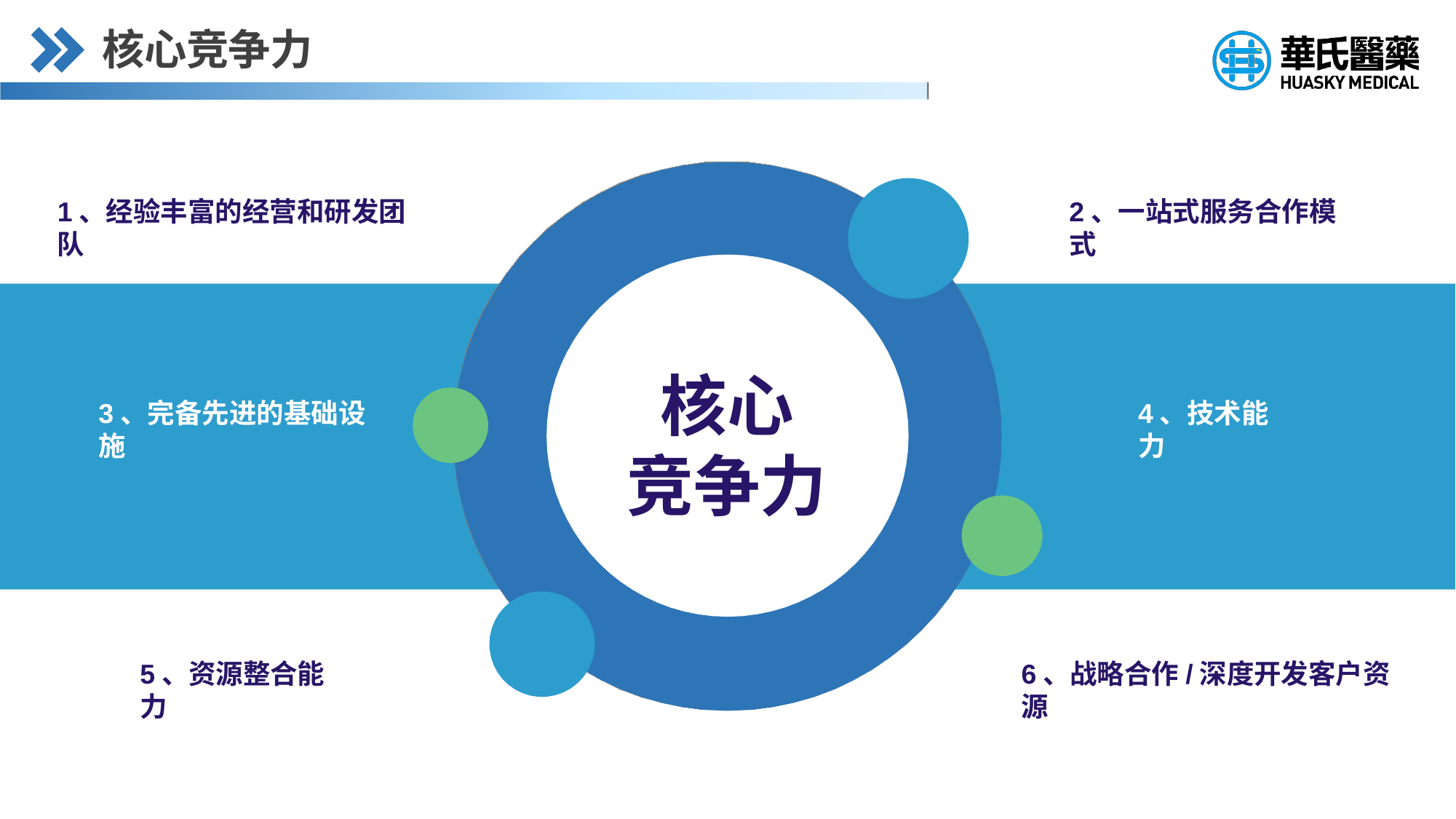

# 核心竞争力

1、经验丰富的经营和研发团队
2、一站式服务合作模式

核心
竞争力

3、完备先进的基础设施
4、技术能力

5、资源整合能力
6、战略合作/深度开发客户资源